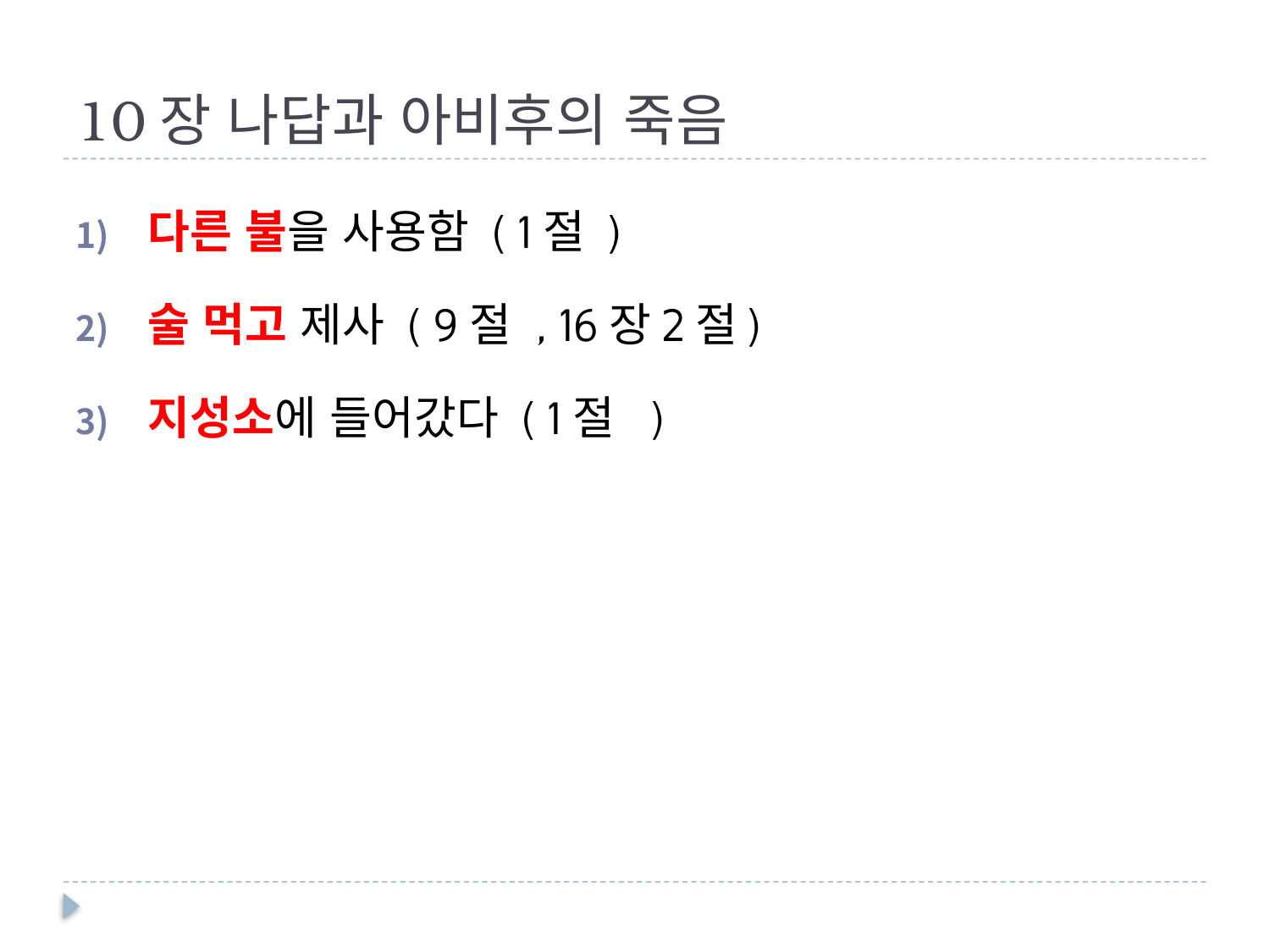

# 10장 나답과 아비후의 죽음
다른 불을 사용함 ( 1절 )
술 먹고 제사 ( 9절 , 16장2절)
지성소에 들어갔다 ( 1절  )